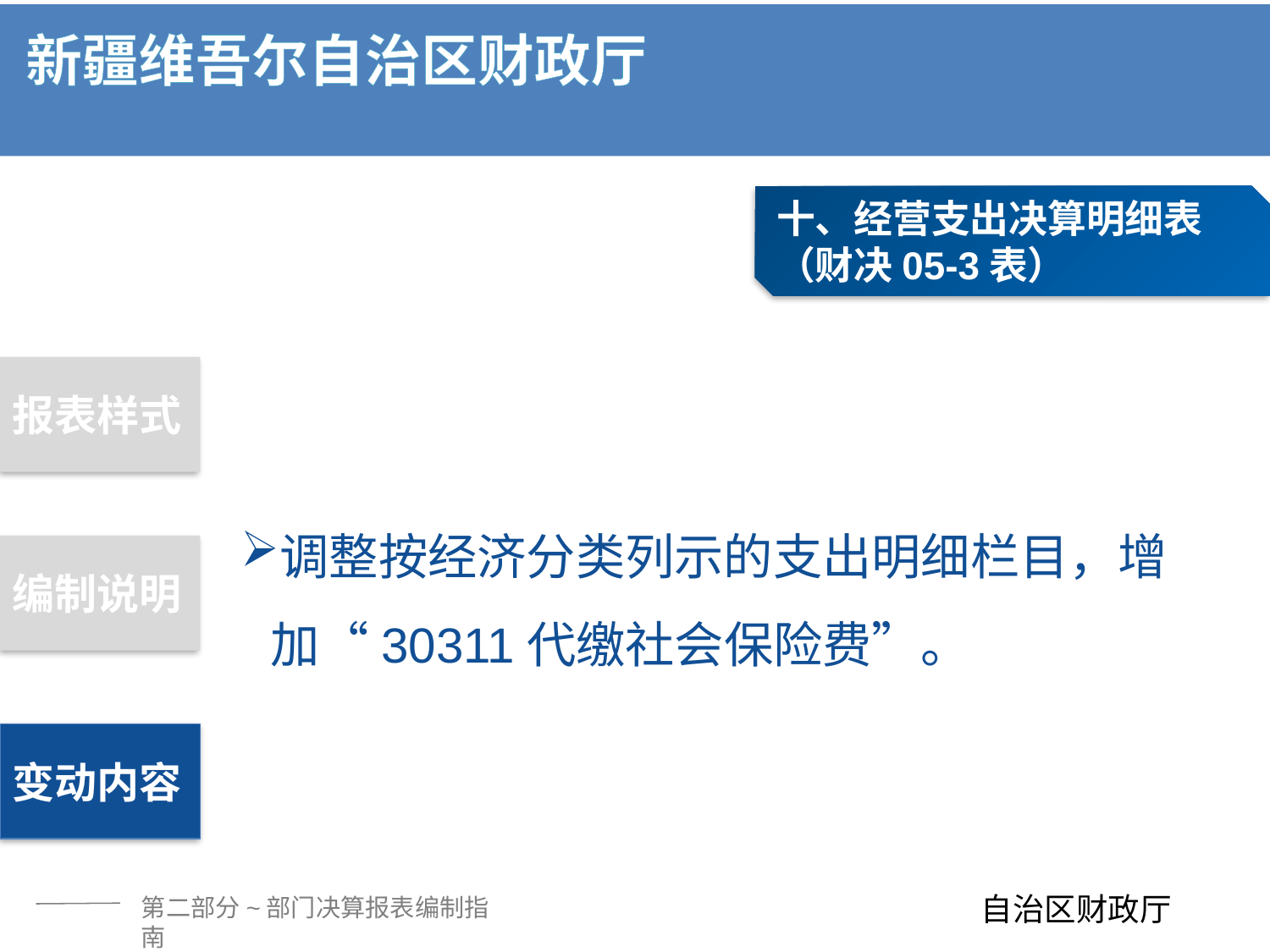

十、经营支出决算明细表
（财决05-3表）

调整按经济分类列示的支出明细栏目，增加“30311代缴社会保险费”。

报表样式

编制说明
变动内容
第二部分~部门决算报表编制指南
59